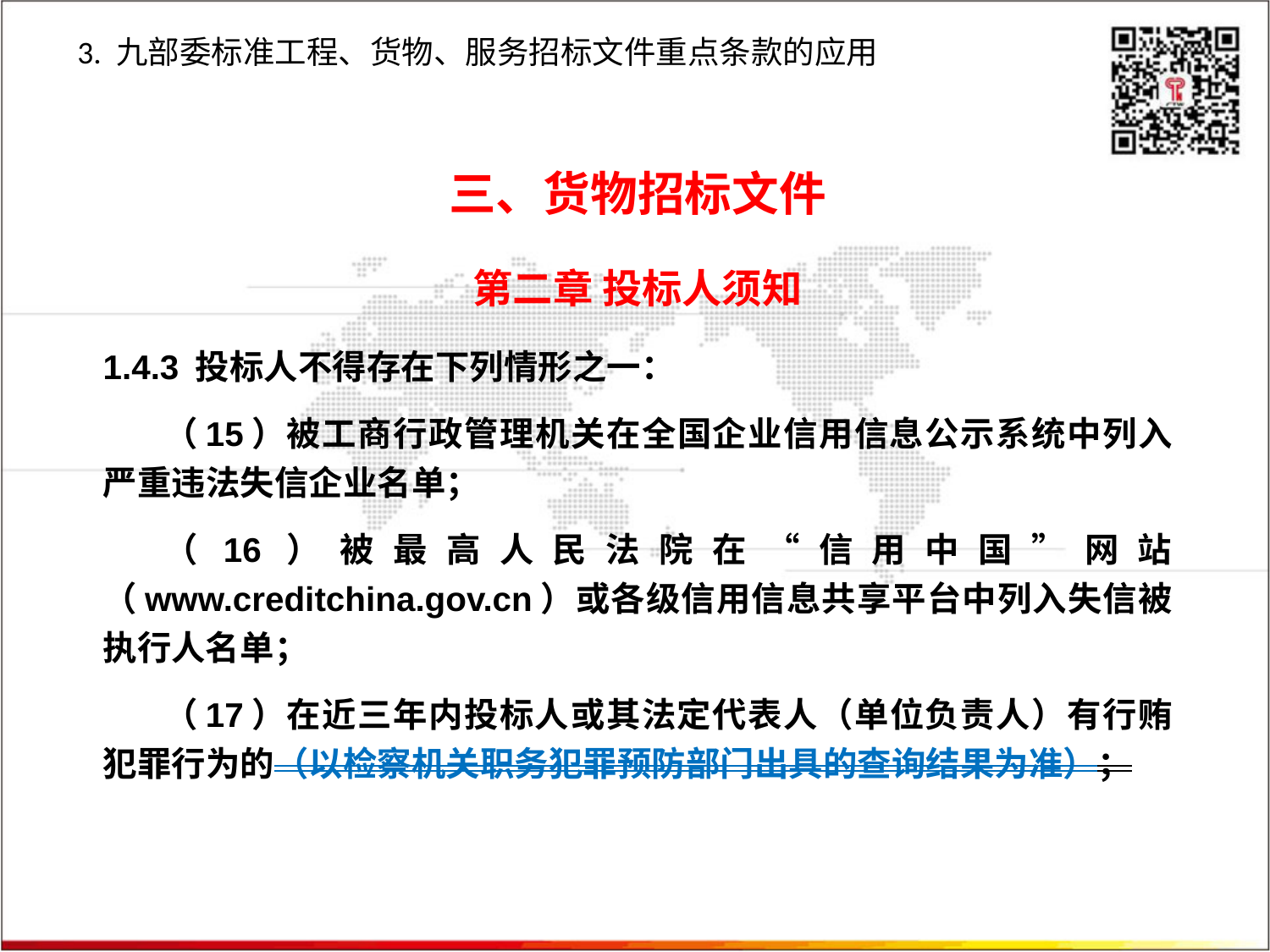

3. 九部委标准工程、货物、服务招标文件重点条款的应用
三、货物招标文件
第二章 投标人须知
1.4.3 投标人不得存在下列情形之一：
（15）被工商行政管理机关在全国企业信用信息公示系统中列入严重违法失信企业名单；
（16）被最高人民法院在“信用中国”网站（www.creditchina.gov.cn）或各级信用信息共享平台中列入失信被执行人名单；
（17）在近三年内投标人或其法定代表人（单位负责人）有行贿犯罪行为的（以检察机关职务犯罪预防部门出具的查询结果为准）；